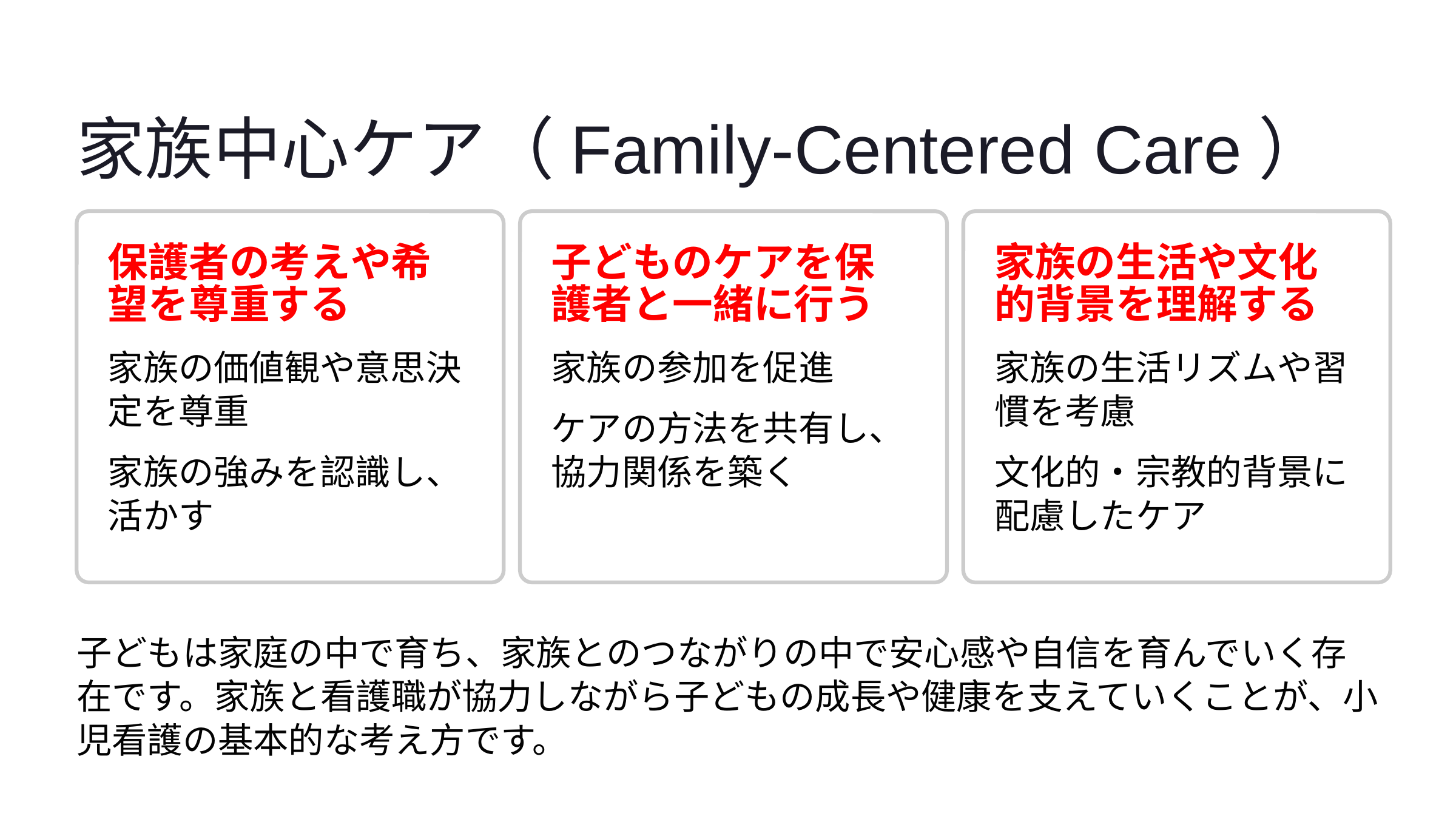

家族中心ケア（Family-Centered Care）

保護者の考えや希望を尊重する
子どものケアを保護者と一緒に行う
家族の生活や文化的背景を理解する
家族の価値観や意思決定を尊重
家族の生活リズムや習慣を考慮
家族の参加を促進
ケアの方法を共有し、協力関係を築く
家族の強みを認識し、活かす
文化的・宗教的背景に配慮したケア
子どもは家庭の中で育ち、家族とのつながりの中で安心感や自信を育んでいく存在です。家族と看護職が協力しながら子どもの成長や健康を支えていくことが、小児看護の基本的な考え方です。